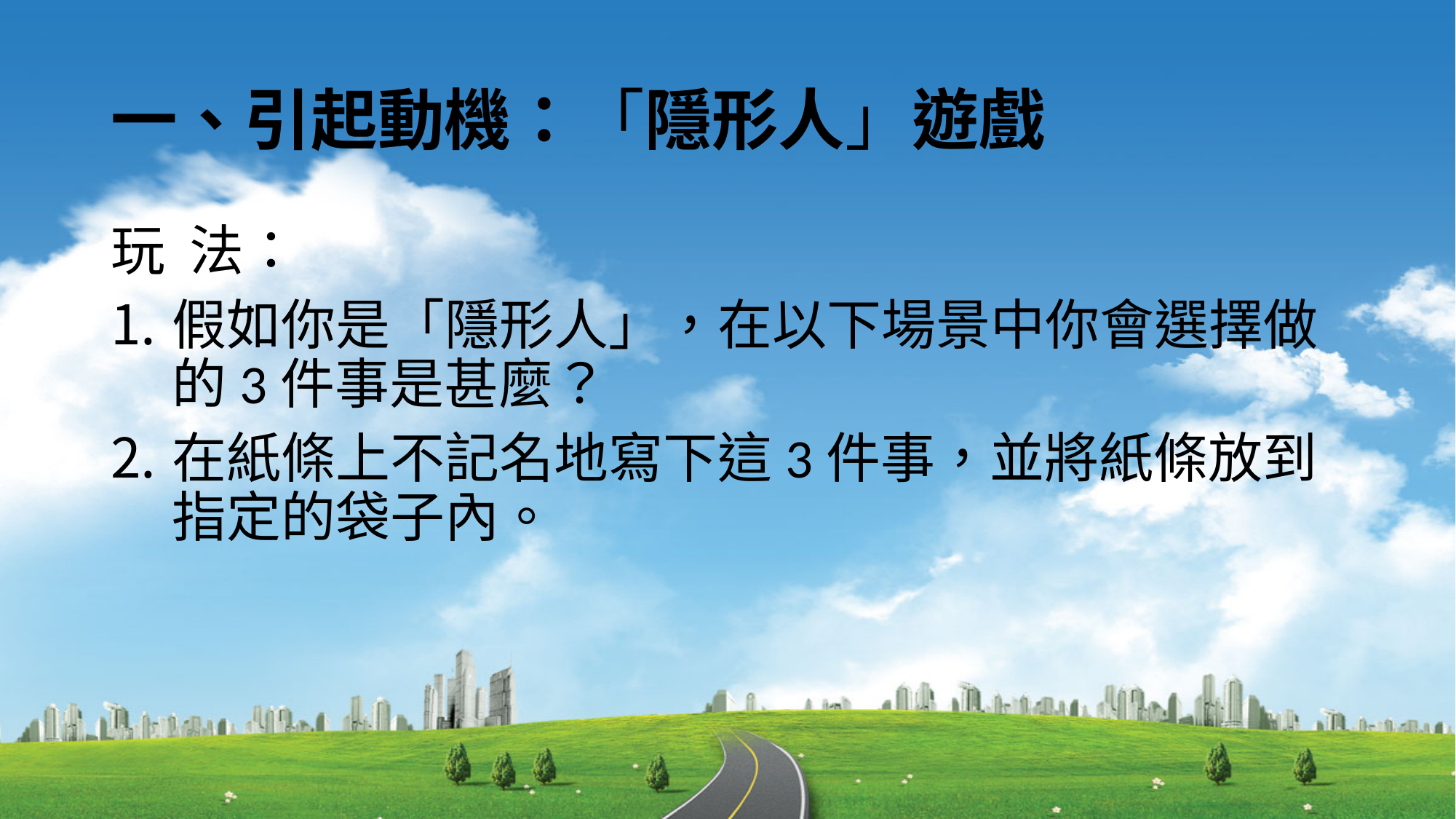

# 一、引起動機：「隱形人」遊戲
玩  法：
假如你是「隱形人」，在以下場景中你會選擇做的3件事是甚麼？
在紙條上不記名地寫下這3件事，並將紙條放到指定的袋子內。